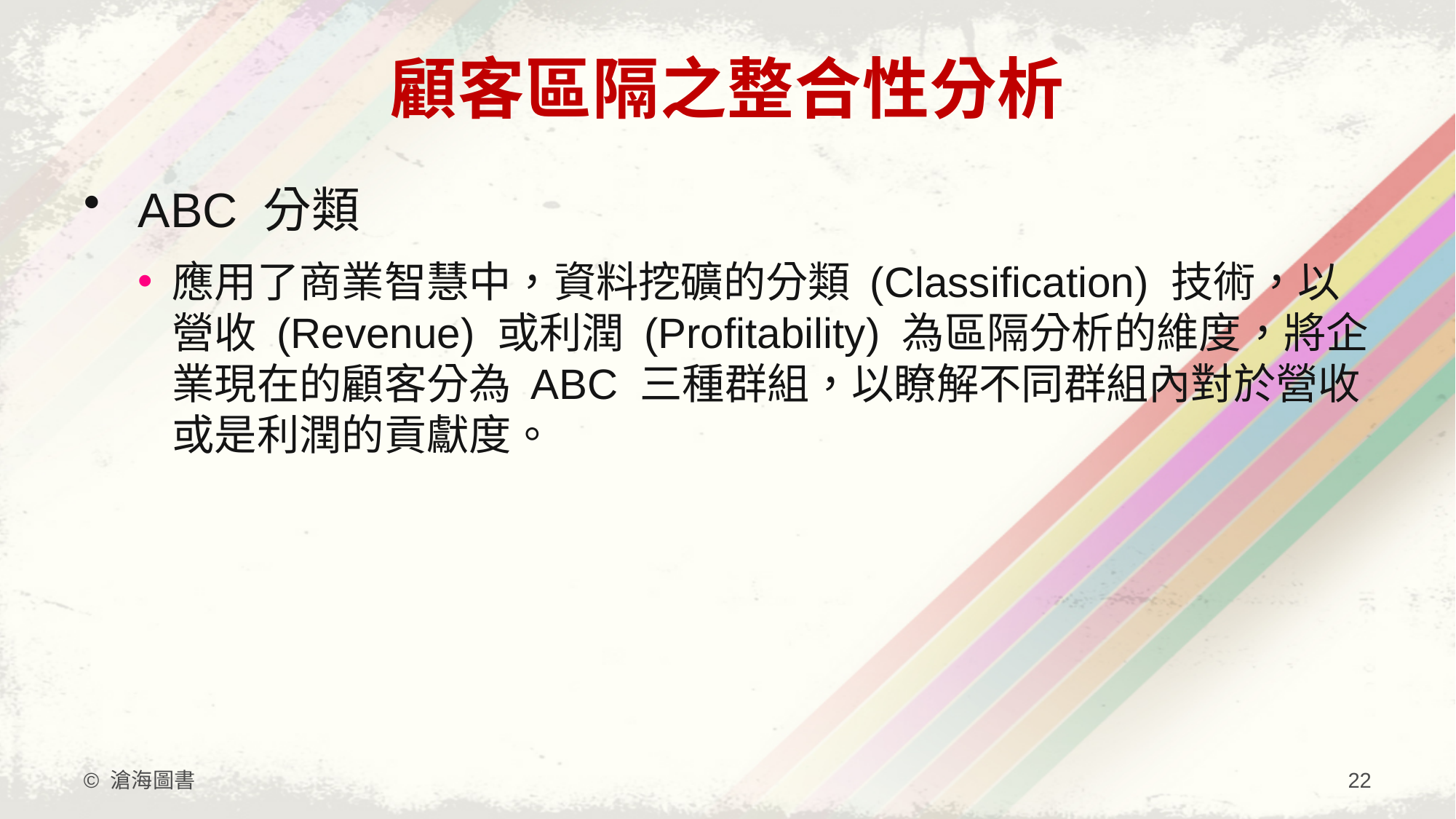

# 顧客區隔之整合性分析
 ABC 分類
應用了商業智慧中，資料挖礦的分類 (Classification) 技術，以營收 (Revenue) 或利潤 (Profitability) 為區隔分析的維度，將企業現在的顧客分為 ABC 三種群組，以瞭解不同群組內對於營收或是利潤的貢獻度。

© 滄海圖書
22